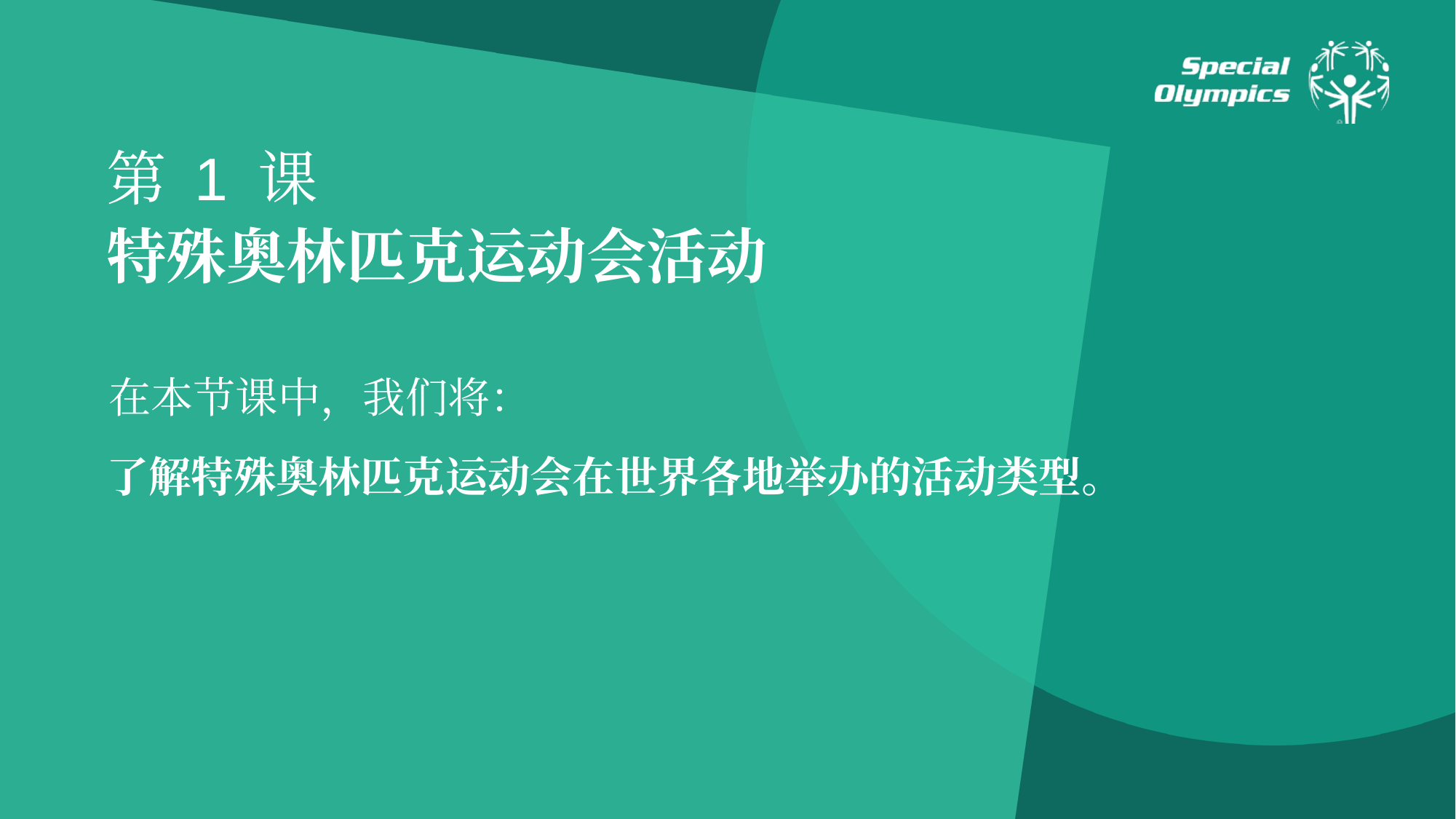

第 1 课
特殊奥林匹克运动会活动
在本节课中，我们将：
了解特殊奥林匹克运动会在世界各地举办的活动类型。